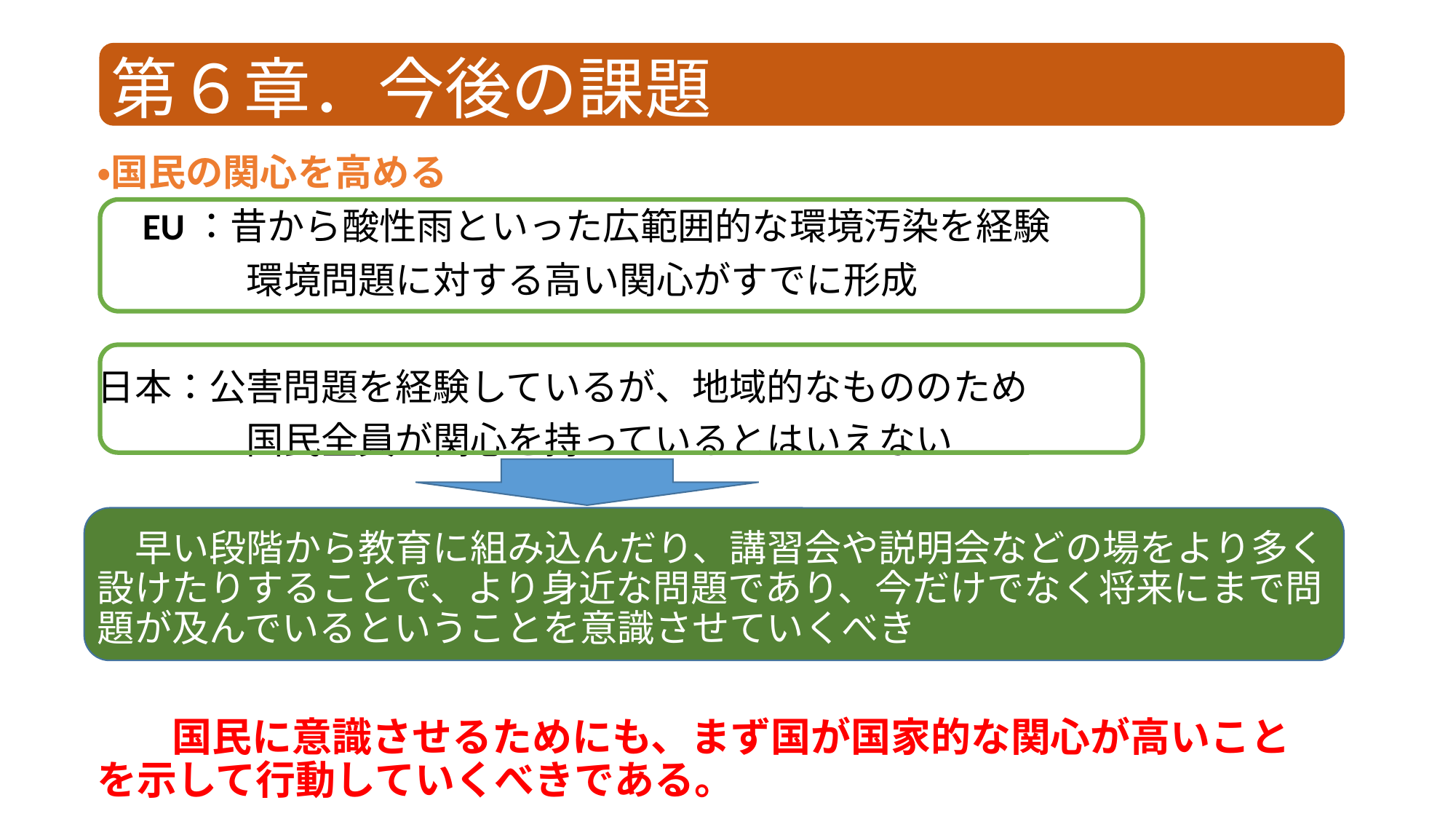

# 第６章．今後の課題
・国民の関心を高める
　EU：昔から酸性雨といった広範囲的な環境汚染を経験
　　　　環境問題に対する高い関心がすでに形成

日本：公害問題を経験しているが、地域的なもののため
　　　　国民全員が関心を持っているとはいえない

　早い段階から教育に組み込んだり、講習会や説明会などの場をより多く設けたりすることで、より身近な問題であり、今だけでなく将来にまで問題が及んでいるということを意識させていくべき

　　国民に意識させるためにも、まず国が国家的な関心が高いことを示して行動していくべきである。